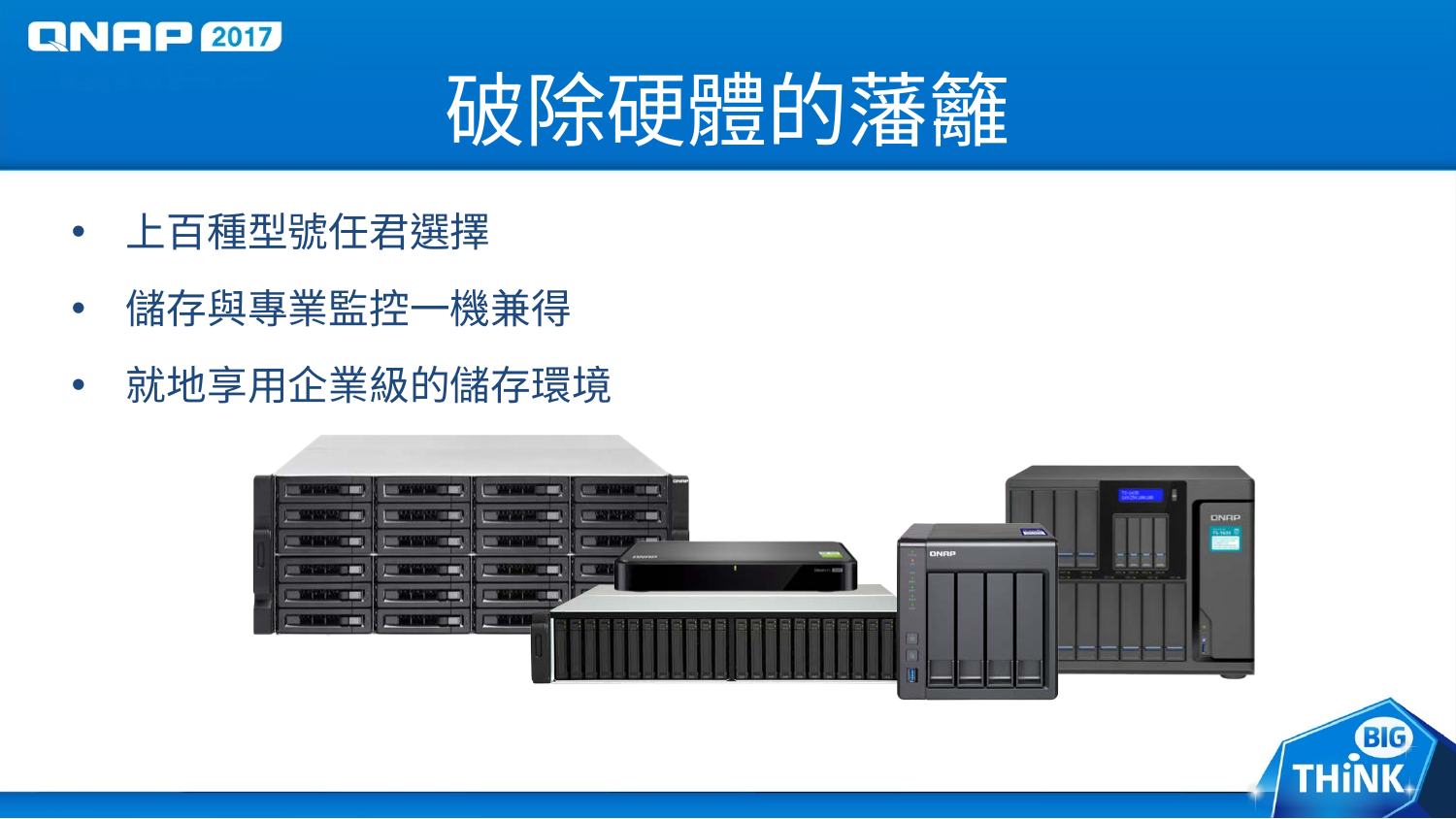

# 破除硬體的藩籬
上百種型號任君選擇
儲存與專業監控一機兼得
就地享用企業級的儲存環境